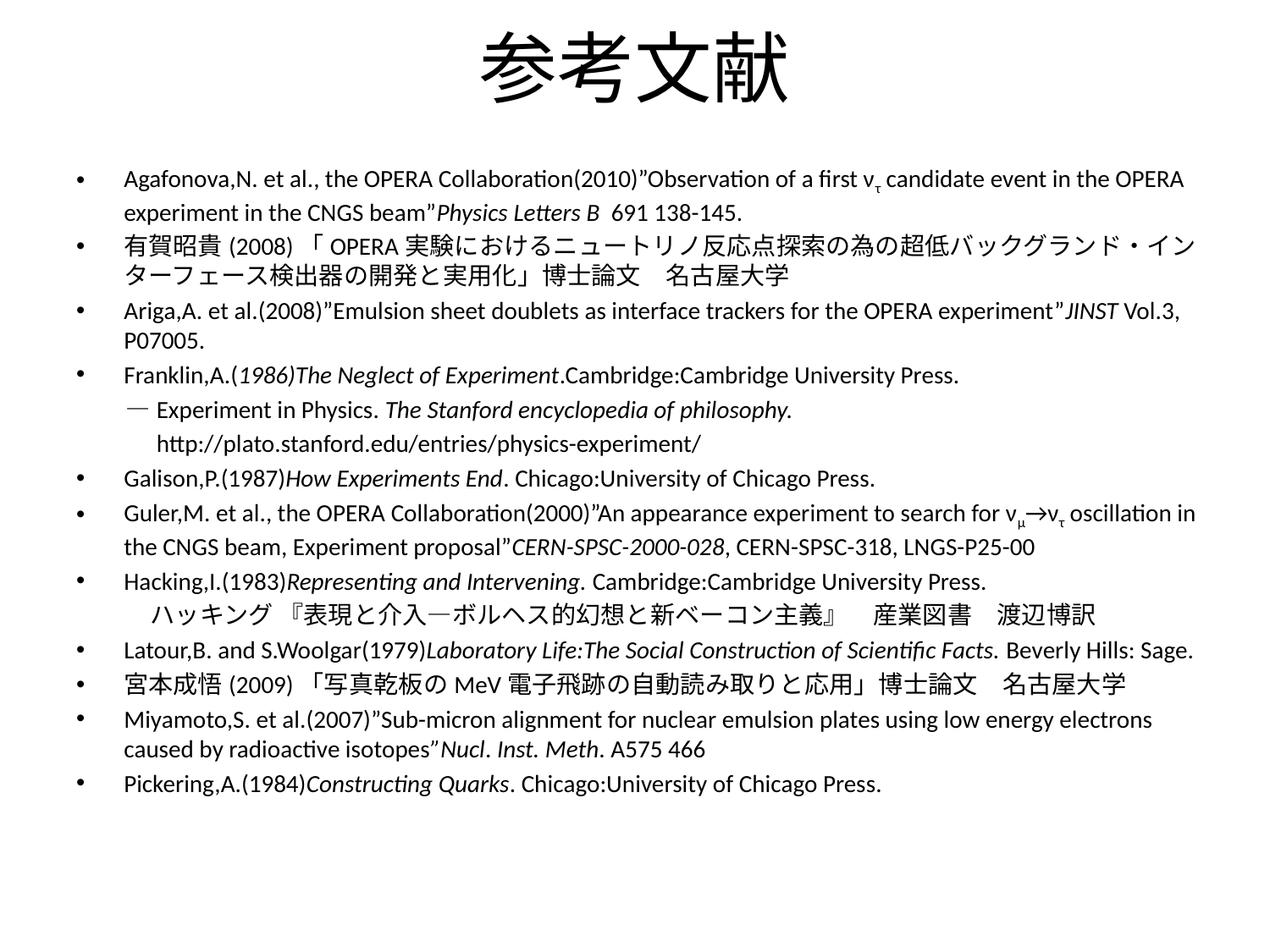

# 参考文献
Agafonova,N. et al., the OPERA Collaboration(2010)”Observation of a first ντ candidate event in the OPERA experiment in the CNGS beam”Physics Letters B  691 138-145.
有賀昭貴(2008)「OPERA実験におけるニュートリノ反応点探索の為の超低バックグランド・インターフェース検出器の開発と実用化」博士論文　名古屋大学
Ariga,A. et al.(2008)”Emulsion sheet doublets as interface trackers for the OPERA experiment”JINST Vol.3, P07005.
Franklin,A.(1986)The Neglect of Experiment.Cambridge:Cambridge University Press.
　　―Experiment in Physics. The Stanford encyclopedia of philosophy.
　　　http://plato.stanford.edu/entries/physics-experiment/
Galison,P.(1987)How Experiments End. Chicago:University of Chicago Press.
Guler,M. et al., the OPERA Collaboration(2000)”An appearance experiment to search for νμ→ντ oscillation in the CNGS beam, Experiment proposal”CERN-SPSC-2000-028, CERN-SPSC-318, LNGS-P25-00
Hacking,I.(1983)Representing and Intervening. Cambridge:Cambridge University Press.
　　　ハッキング 『表現と介入―ボルヘス的幻想と新ベーコン主義』　産業図書　渡辺博訳
Latour,B. and S.Woolgar(1979)Laboratory Life:The Social Construction of Scientific Facts. Beverly Hills: Sage.
宮本成悟(2009)「写真乾板のMeV電子飛跡の自動読み取りと応用」博士論文　名古屋大学
Miyamoto,S. et al.(2007)”Sub-micron alignment for nuclear emulsion plates using low energy electrons caused by radioactive isotopes”Nucl. Inst. Meth. A575 466
Pickering,A.(1984)Constructing Quarks. Chicago:University of Chicago Press.